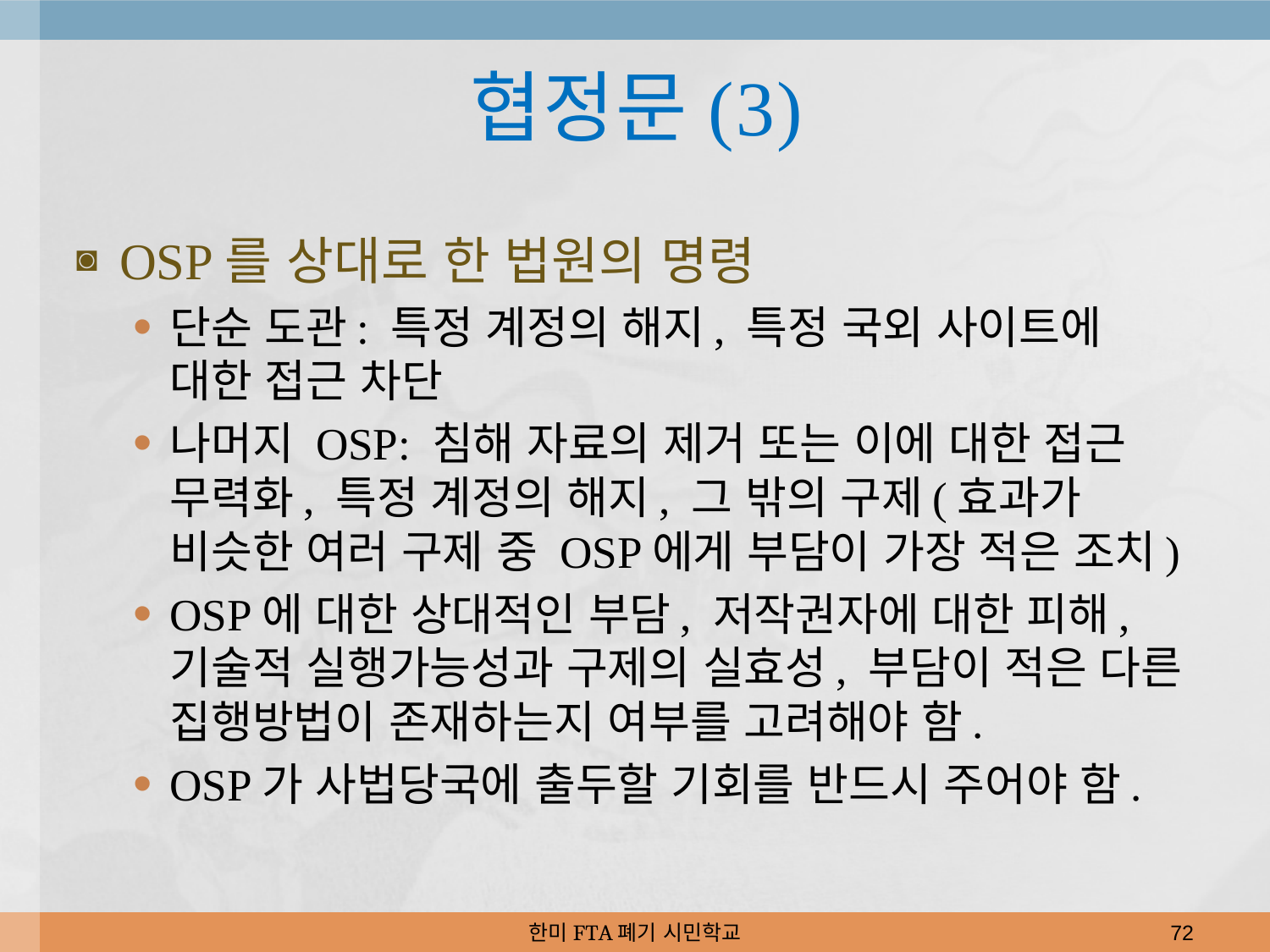

# 협정문(3)
OSP를 상대로 한 법원의 명령
단순 도관: 특정 계정의 해지, 특정 국외 사이트에 대한 접근 차단
나머지 OSP: 침해 자료의 제거 또는 이에 대한 접근 무력화, 특정 계정의 해지, 그 밖의 구제(효과가 비슷한 여러 구제 중 OSP에게 부담이 가장 적은 조치)
OSP에 대한 상대적인 부담, 저작권자에 대한 피해, 기술적 실행가능성과 구제의 실효성, 부담이 적은 다른 집행방법이 존재하는지 여부를 고려해야 함.
OSP가 사법당국에 출두할 기회를 반드시 주어야 함.
한미FTA폐기 시민학교
72